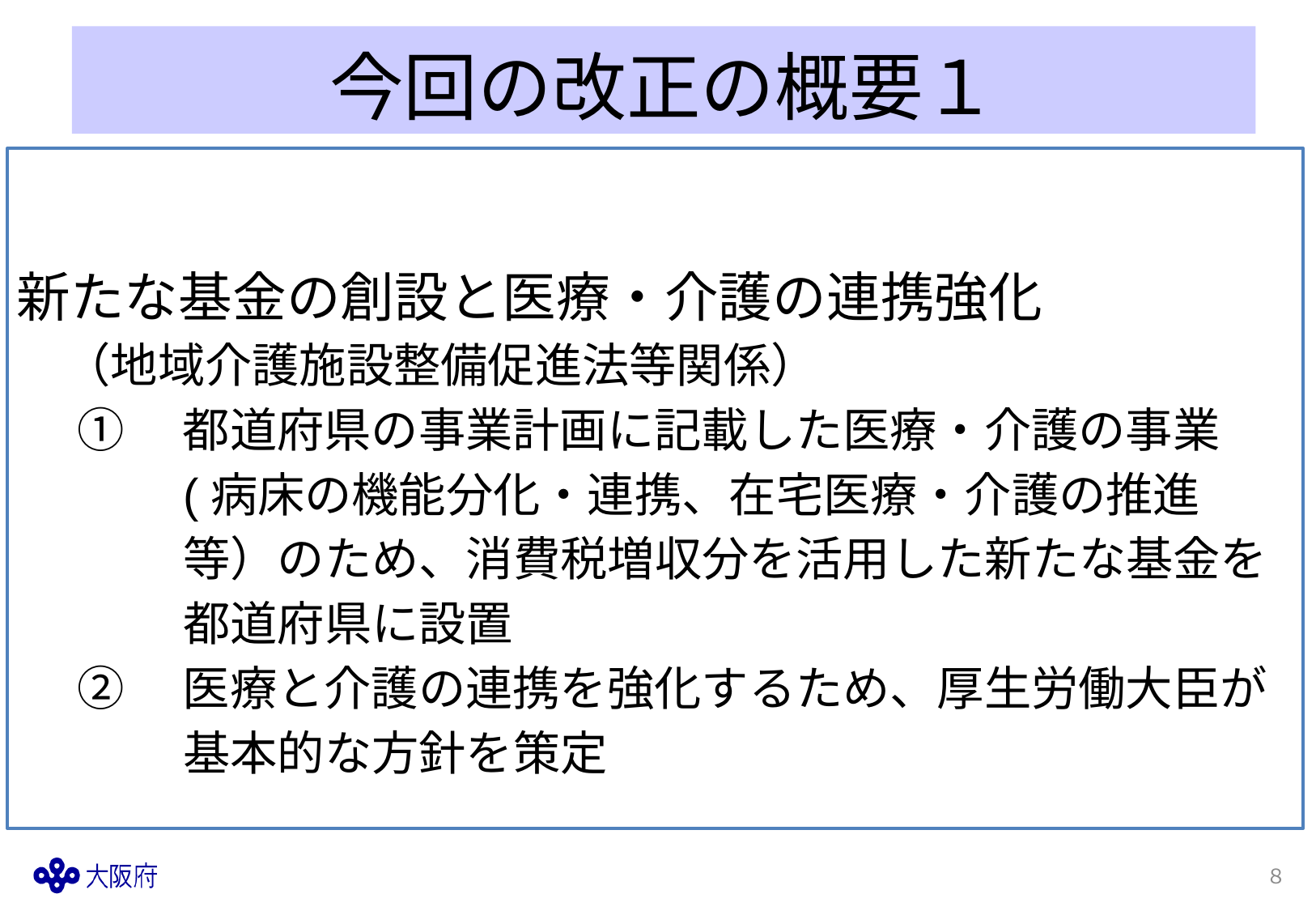

# 今回の改正の概要１

新たな基金の創設と医療・介護の連携強化
　（地域介護施設整備促進法等関係）
①　都道府県の事業計画に記載した医療・介護の事業
(病床の機能分化・連携、在宅医療・介護の推進等）のため、消費税増収分を活用した新たな基金を
都道府県に設置
②　医療と介護の連携を強化するため、厚生労働大臣が基本的な方針を策定
８